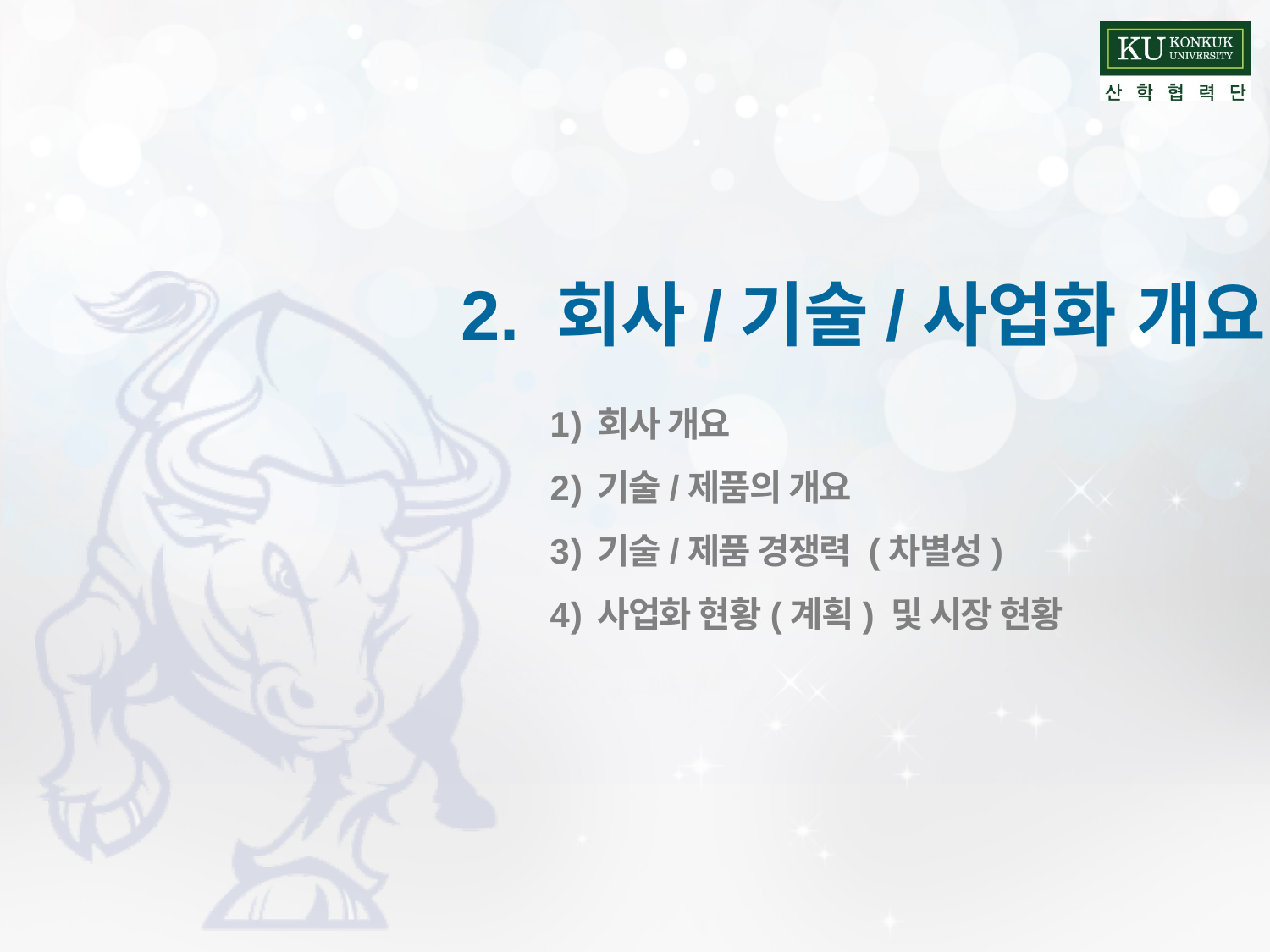

2. 회사/기술/사업화 개요
회사 개요
기술/제품의 개요
기술/제품 경쟁력 (차별성)
사업화 현황(계획) 및 시장 현황